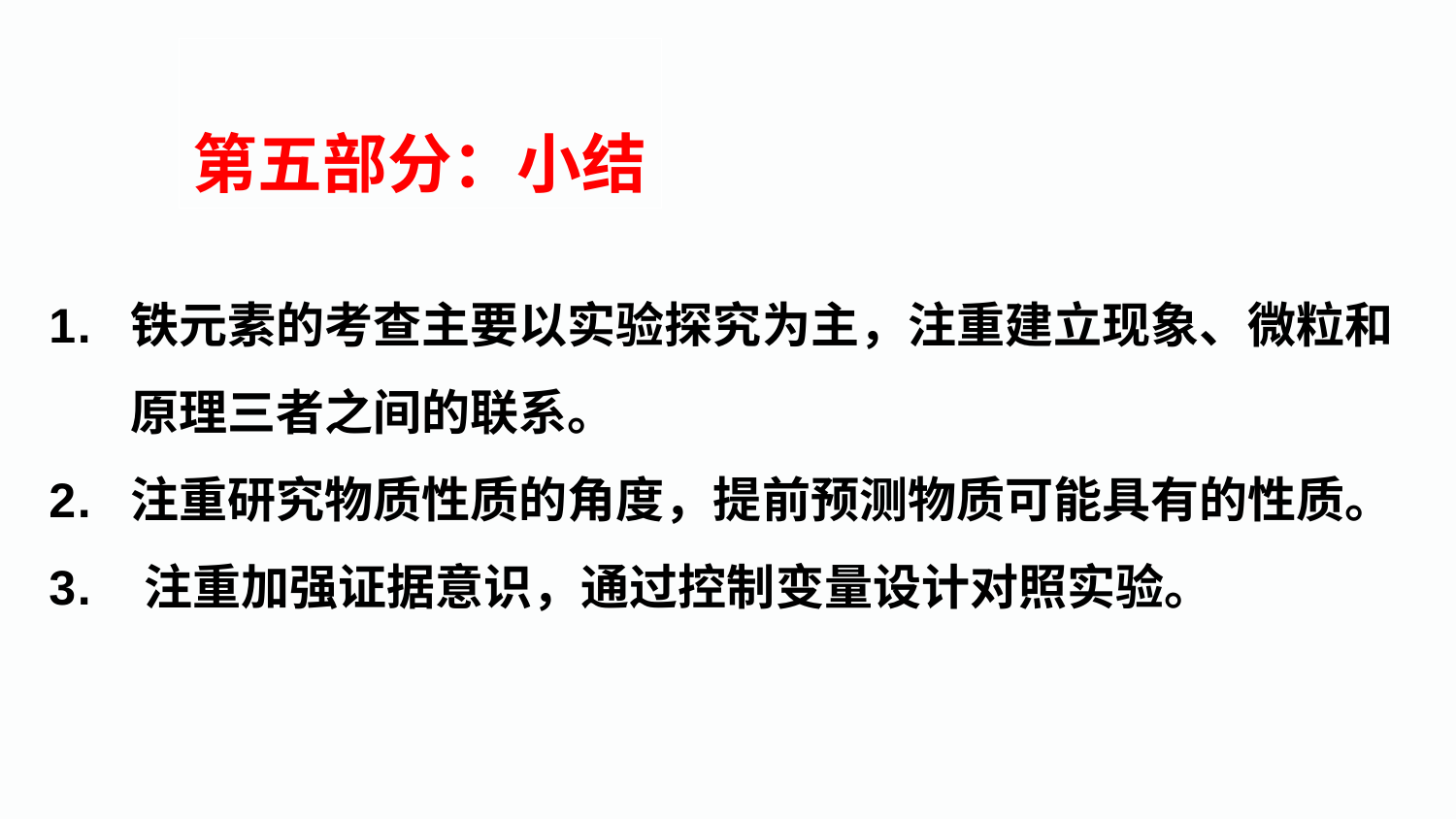

第五部分：小结
铁元素的考查主要以实验探究为主，注重建立现象、微粒和原理三者之间的联系。
注重研究物质性质的角度，提前预测物质可能具有的性质。
 注重加强证据意识，通过控制变量设计对照实验。